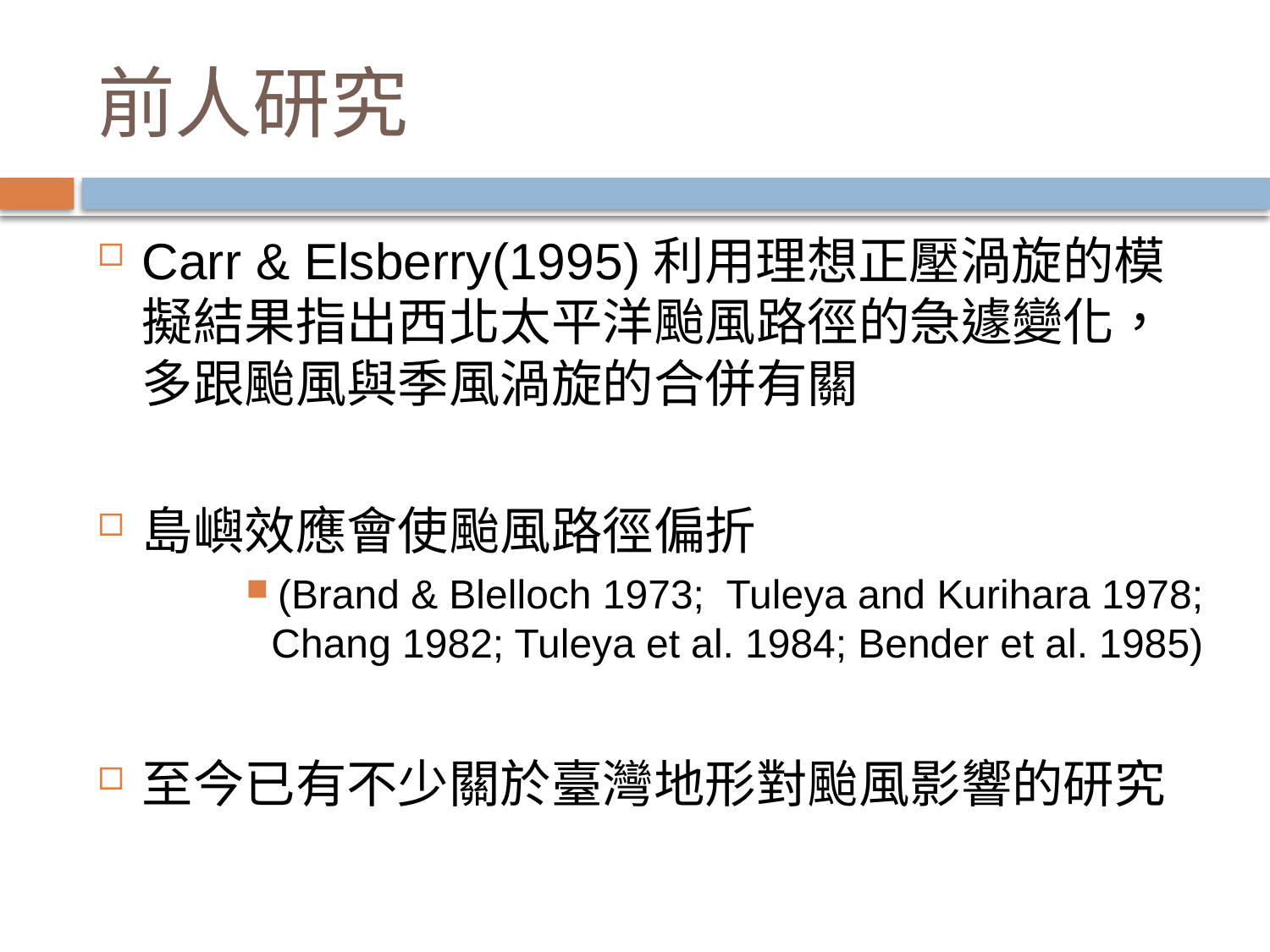

# 前人研究
Carr & Elsberry(1995)利用理想正壓渦旋的模擬結果指出西北太平洋颱風路徑的急遽變化，多跟颱風與季風渦旋的合併有關

島嶼效應會使颱風路徑偏折
(Brand & Blelloch 1973;  Tuleya and Kurihara 1978; Chang 1982; Tuleya et al. 1984; Bender et al. 1985)

至今已有不少關於臺灣地形對颱風影響的研究